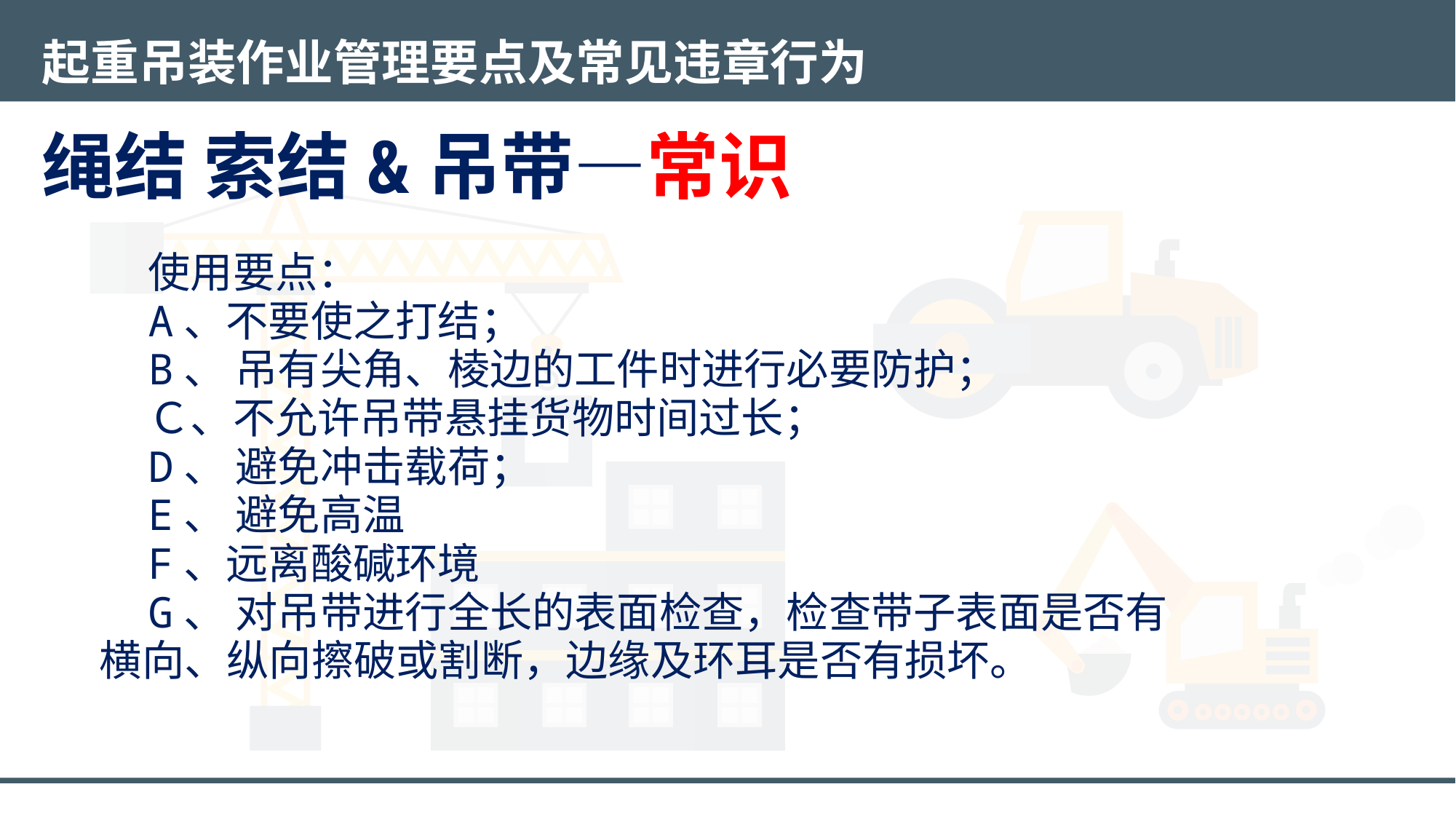

起重吊装作业管理要点及常见违章行为
绳结 索结&吊带—常识
使用要点：
A、不要使之打结；
B、 吊有尖角、棱边的工件时进行必要防护；
Ｃ、不允许吊带悬挂货物时间过长；
D、 避免冲击载荷；
E、 避免高温
F、远离酸碱环境
G、 对吊带进行全长的表面检查，检查带子表面是否有横向、纵向擦破或割断，边缘及环耳是否有损坏。